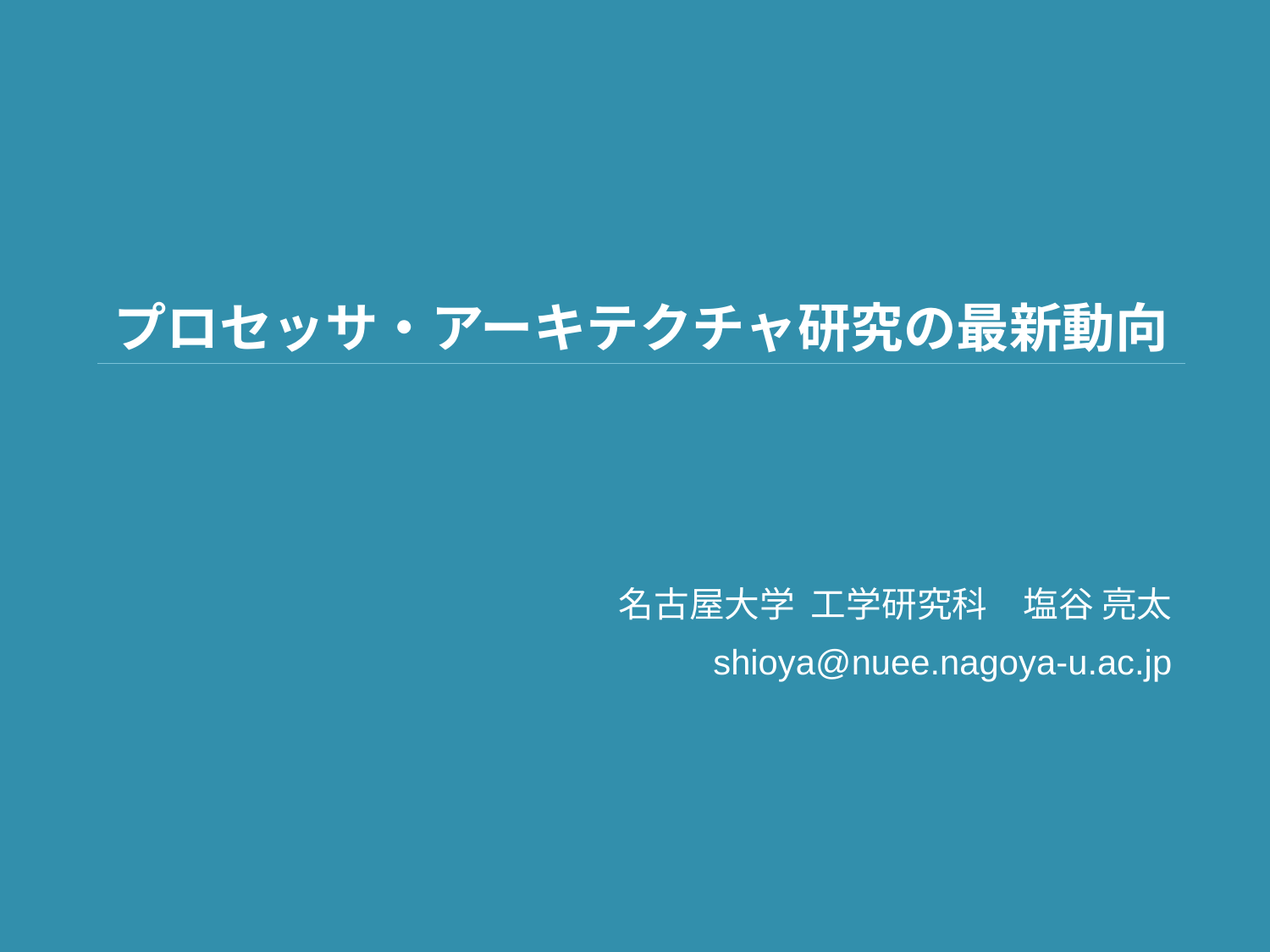

# プロセッサ・アーキテクチャ研究の最新動向
名古屋大学  工学研究科　塩谷 亮太
shioya@nuee.nagoya-u.ac.jp